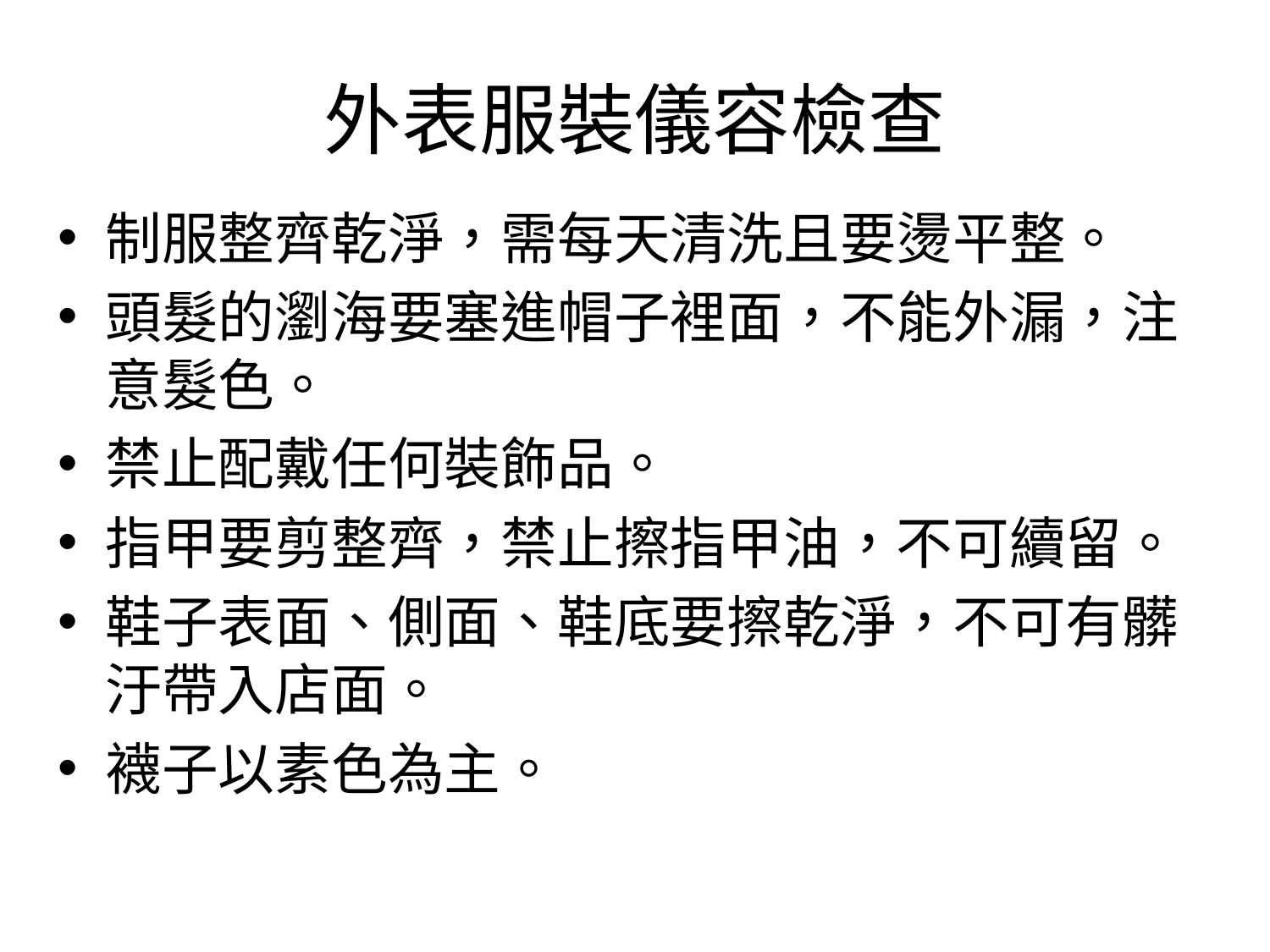

# 外表服裝儀容檢查
制服整齊乾淨，需每天清洗且要燙平整。
頭髮的瀏海要塞進帽子裡面，不能外漏，注意髮色。
禁止配戴任何裝飾品。
指甲要剪整齊，禁止擦指甲油，不可續留。
鞋子表面、側面、鞋底要擦乾淨，不可有髒汙帶入店面。
襪子以素色為主。